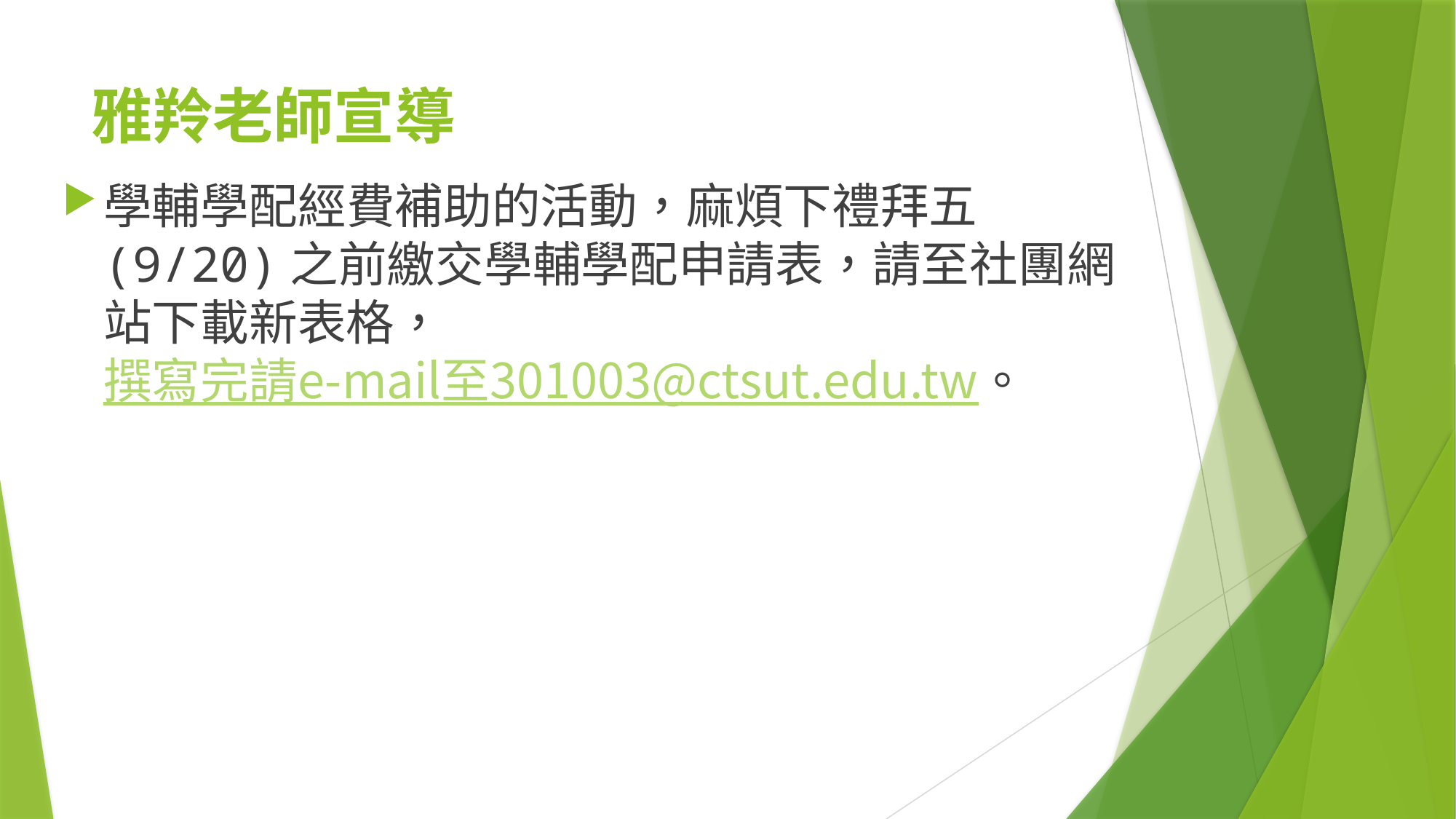

# 雅羚老師宣導
學輔學配經費補助的活動，麻煩下禮拜五(9/20)之前繳交學輔學配申請表，請至社團網站下載新表格，撰寫完請e-mail至301003@ctsut.edu.tw。